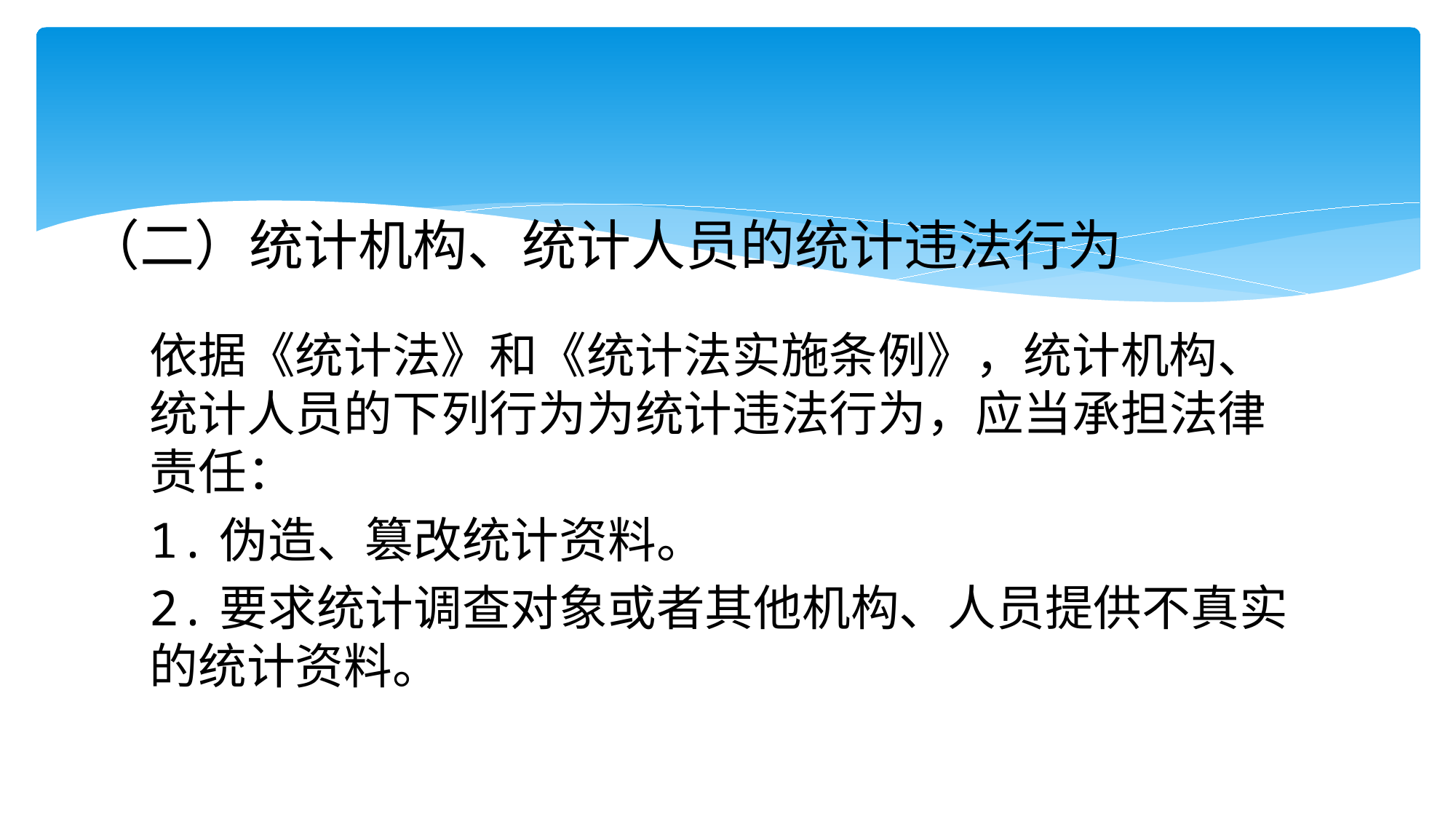

# （二）统计机构、统计人员的统计违法行为
依据《统计法》和《统计法实施条例》，统计机构、统计人员的下列行为为统计违法行为，应当承担法律责任：
1.伪造、篡改统计资料。
2.要求统计调查对象或者其他机构、人员提供不真实的统计资料。